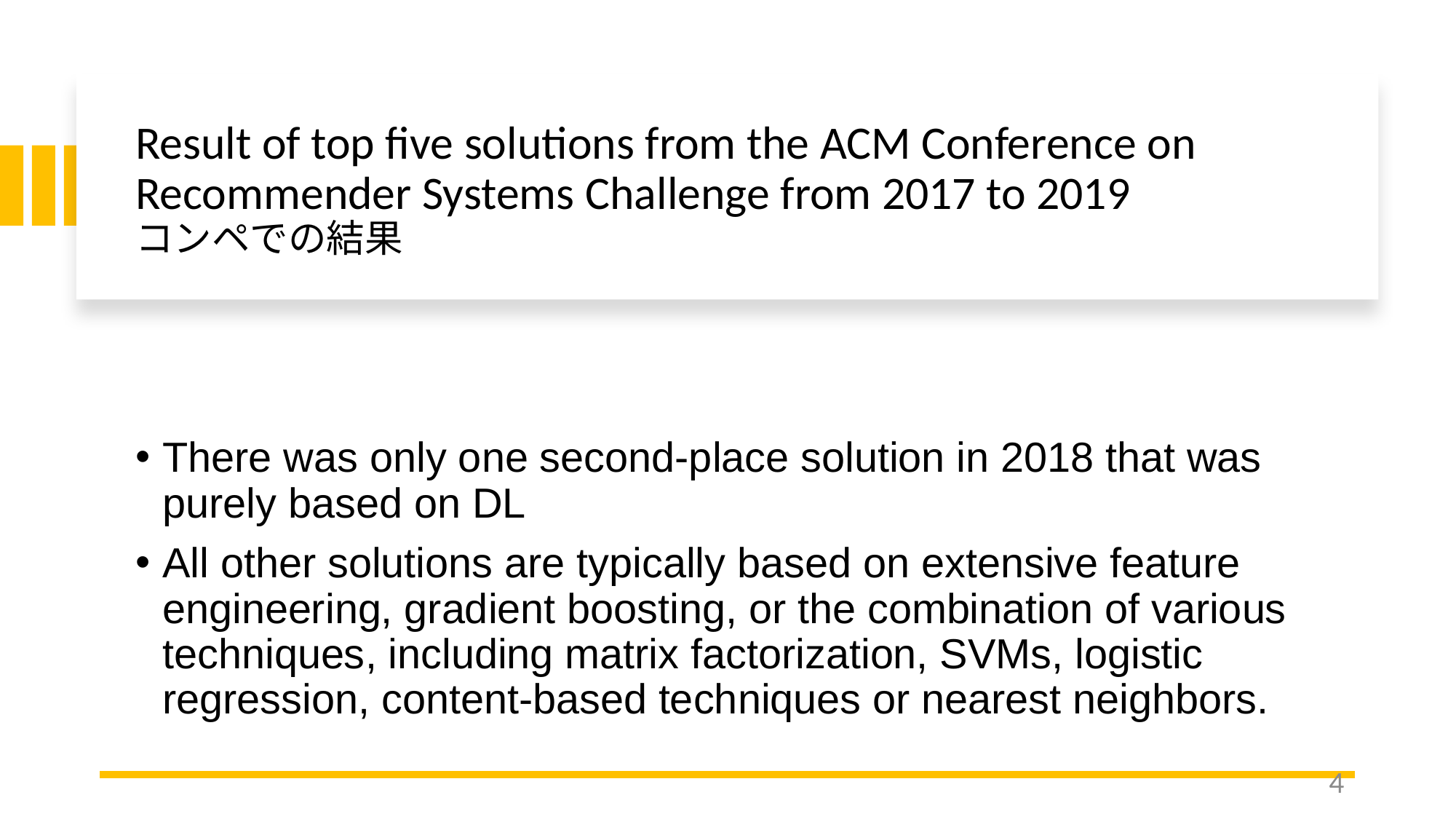

# Result of top five solutions from the ACM Conference on Recommender Systems Challenge from 2017 to 2019 コンペでの結果

There was only one second-place solution in 2018 that was purely based on DL
All other solutions are typically based on extensive feature engineering, gradient boosting, or the combination of various techniques, including matrix factorization, SVMs, logistic regression, content-based techniques or nearest neighbors.
4